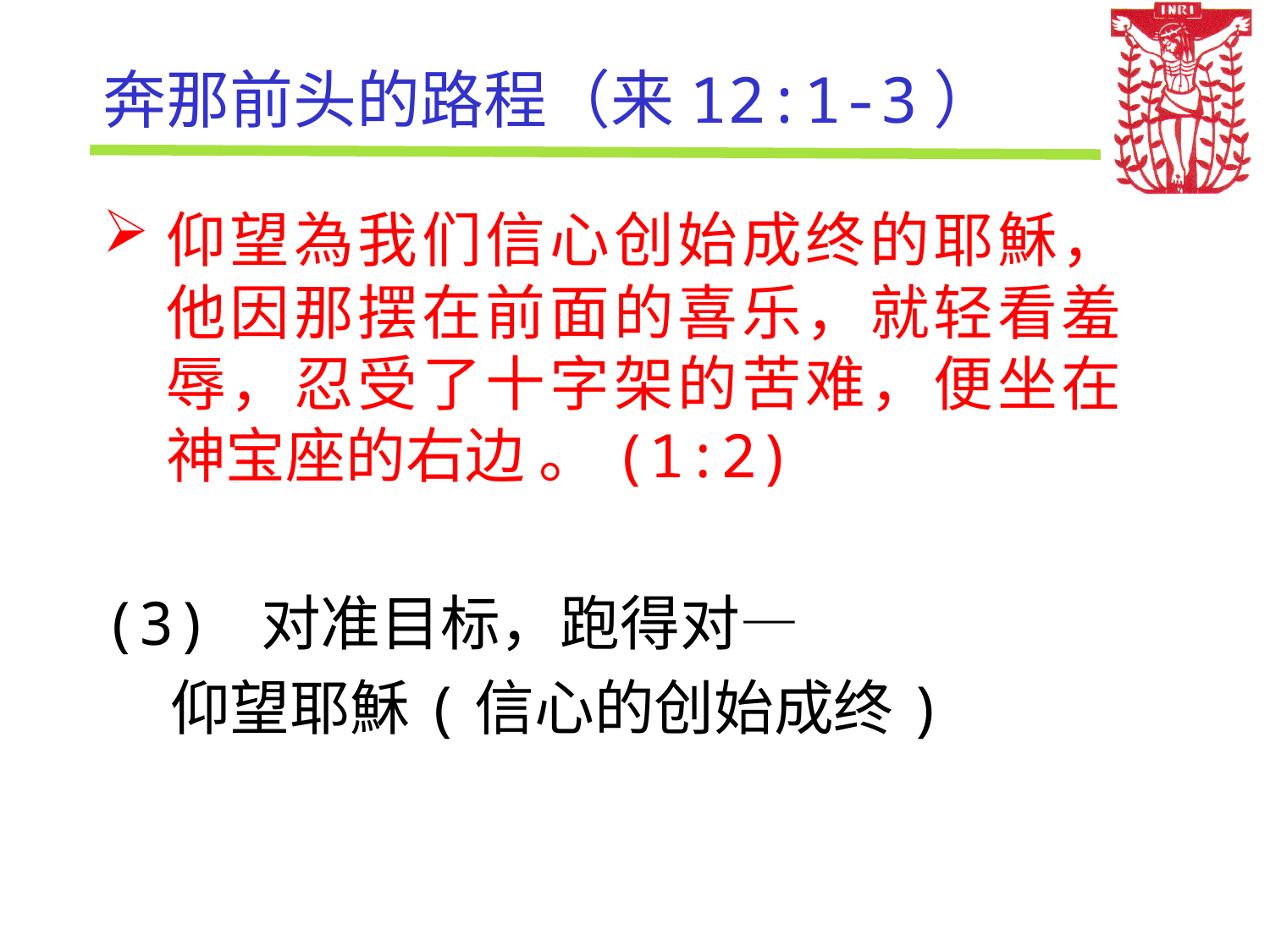

# 奔那前头的路程（来12:1-3）
仰望為我们信心创始成终的耶穌，他因那摆在前面的喜乐，就轻看羞辱，忍受了十字架的苦难，便坐在神宝座的右边 。(1:2)

(3) 对准目标，跑得对—
    仰望耶穌(信心的创始成终)